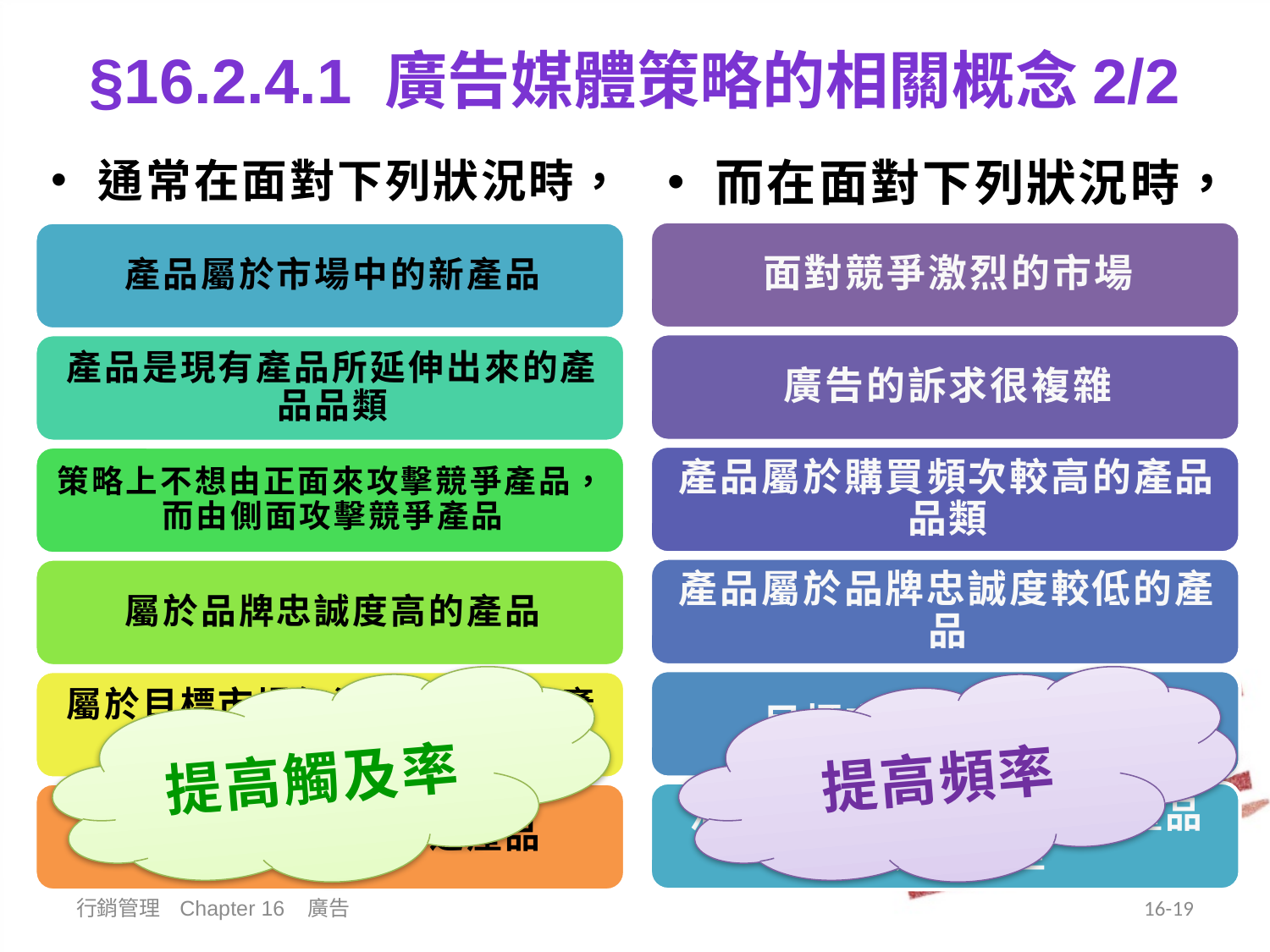

§16.2.4.1 廣告媒體策略的相關概念2/2
而在面對下列狀況時，
通常在面對下列狀況時，
面對競爭激烈的市場
廣告的訴求很複雜
產品屬於購買頻次較高的產品品類
產品屬於品牌忠誠度較低的產品
目標市場狹窄而有限
消費者對某一品牌或某一產品類有所抗拒
產品屬於市場中的新產品
產品是現有產品所延伸出來的產品品類
策略上不想由正面來攻擊競爭產品，而由側面攻擊競爭產品
屬於品牌忠誠度高的產品
屬於目標市場無法明確界定的產品
屬於非經常性購買之產品
提高觸及率
提高頻率
行銷管理   Chapter 16   廣告
16-19